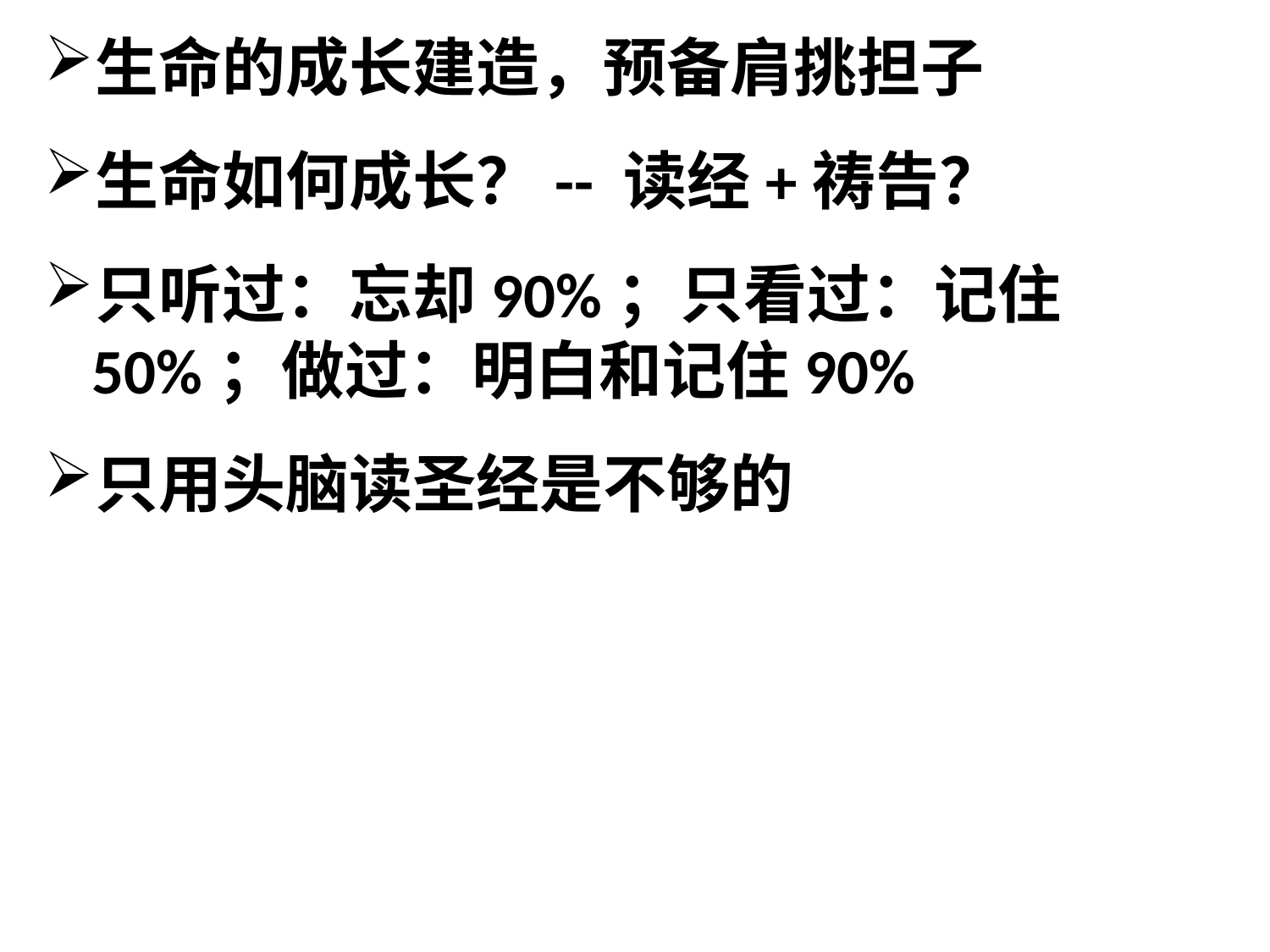

生命的成长建造，预备肩挑担子

生命如何成长？-- 读经+祷告？

只听过：忘却90%；只看过：记住50%；做过：明白和记住90%

只用头脑读圣经是不够的